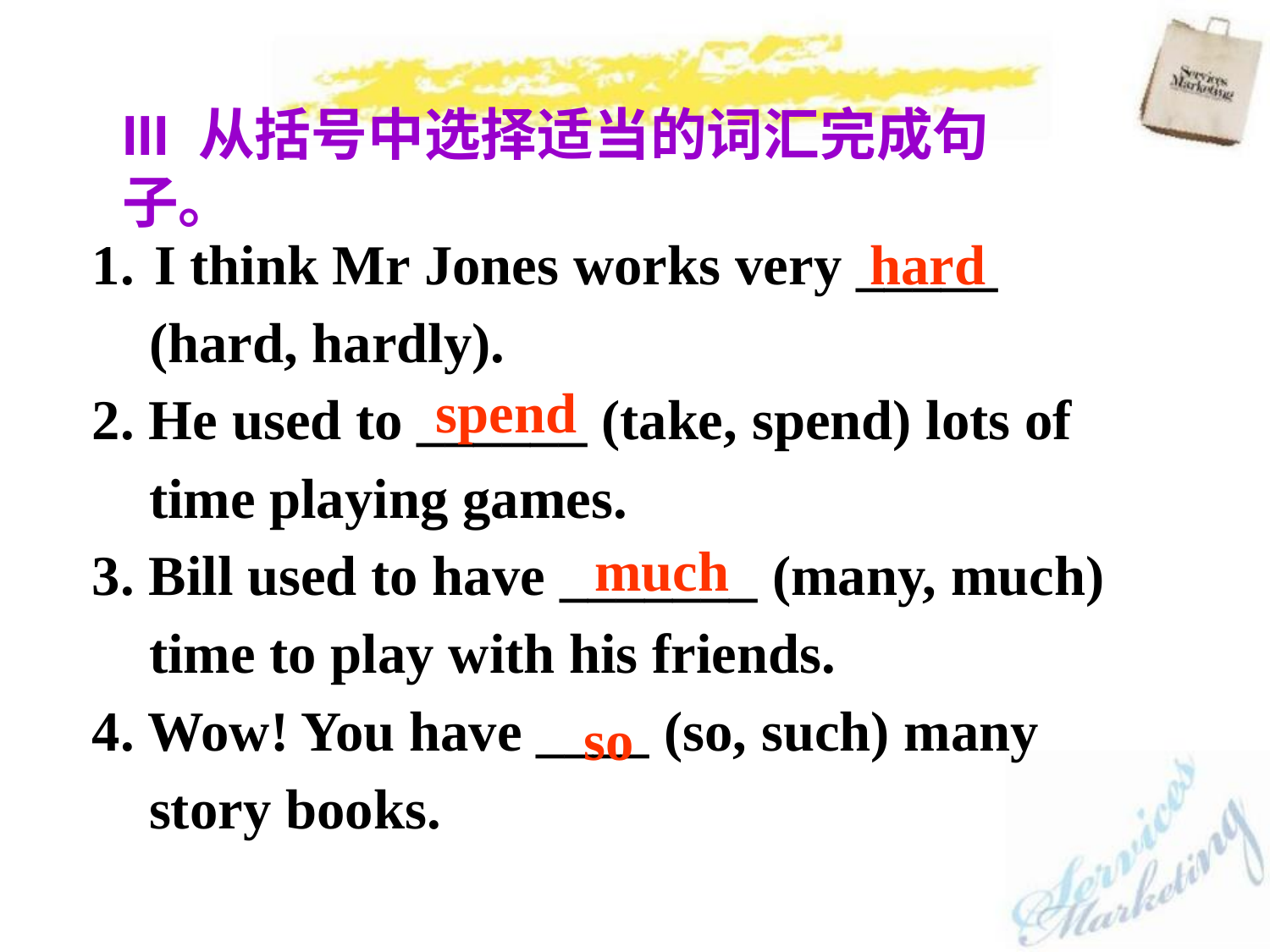

III 从括号中选择适当的词汇完成句子。
 I think Mr Jones works very _____
    (hard, hardly).
2. He used to ______ (take, spend) lots of
    time playing games.
3. Bill used to have _______ (many, much)
    time to play with his friends.
4. Wow! You have ____ (so, such) many
    story books.
hard
spend
much
so